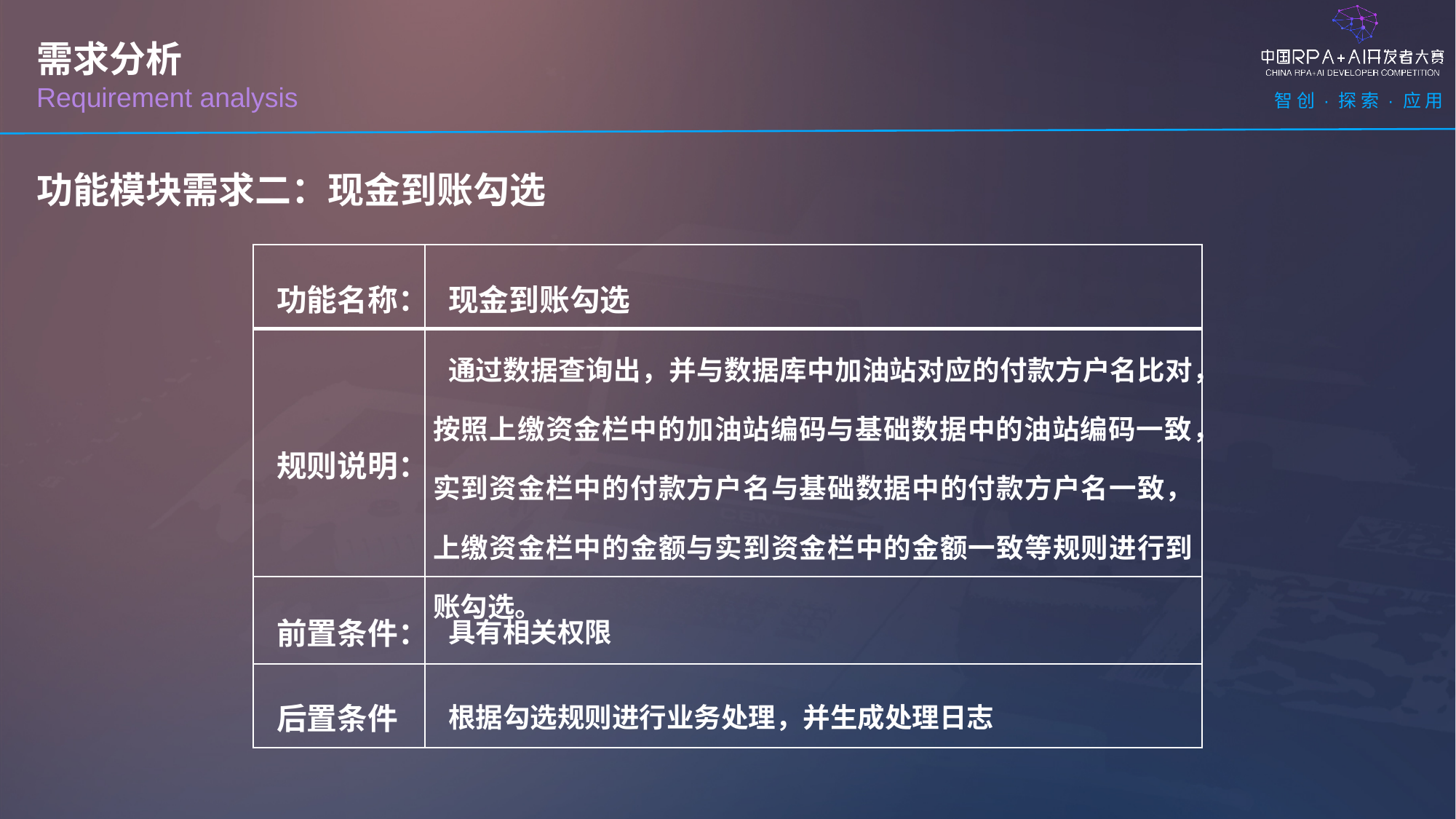

需求分析
Requirement analysis
功能模块需求二：现金到账勾选
| 功能名称： | 现金到账勾选 |
| --- | --- |
| 规则说明： | 通过数据查询出，并与数据库中加油站对应的付款方户名比对，按照上缴资金栏中的加油站编码与基础数据中的油站编码一致，实到资金栏中的付款方户名与基础数据中的付款方户名一致，上缴资金栏中的金额与实到资金栏中的金额一致等规则进行到账勾选。 |
| 前置条件： | 具有相关权限 |
| 后置条件 | 根据勾选规则进行业务处理，并生成处理日志 |